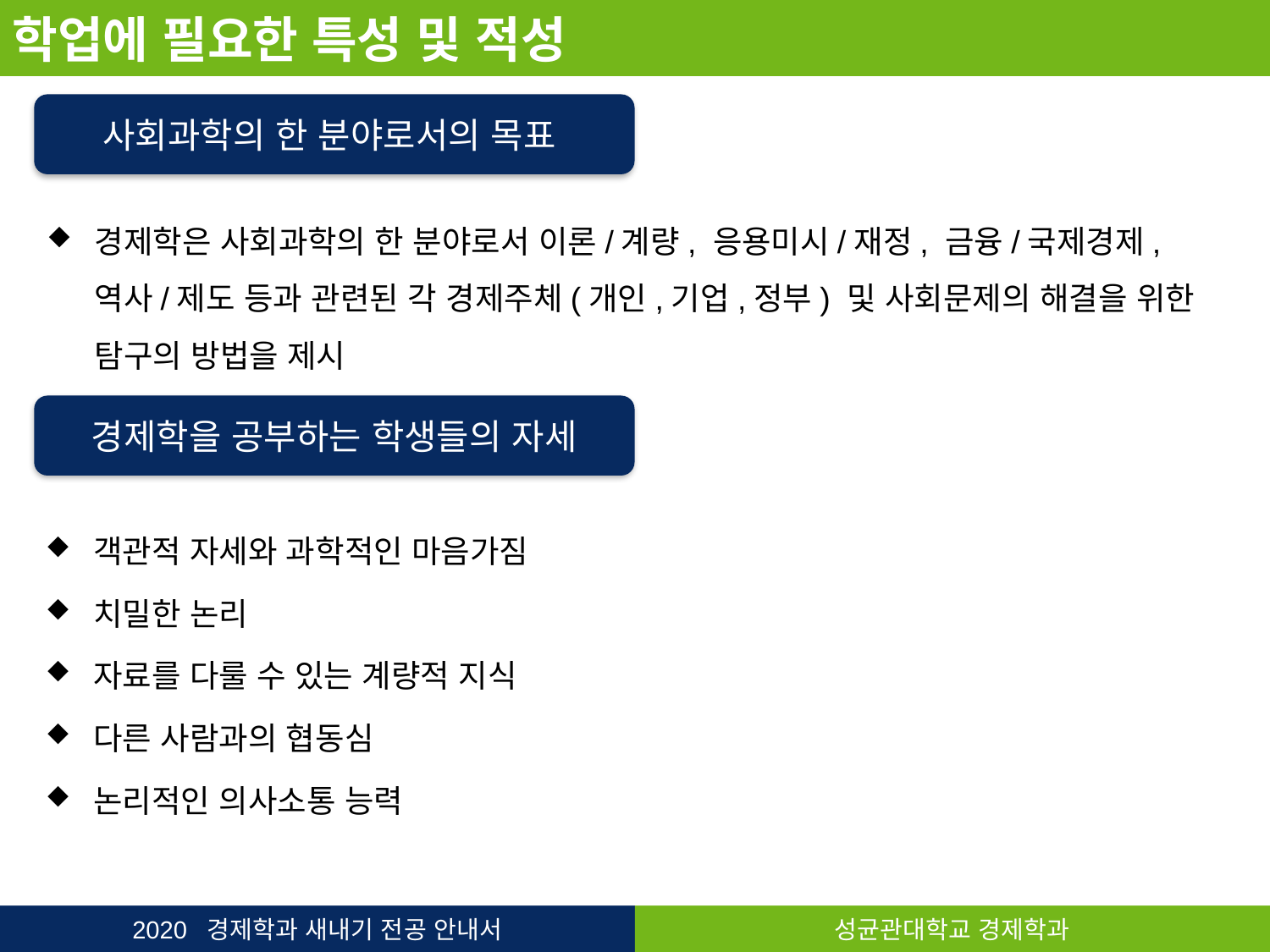

학업에 필요한 특성 및 적성
사회과학의 한 분야로서의 목표
경제학은 사회과학의 한 분야로서 이론/계량, 응용미시/재정, 금융/국제경제, 역사/제도 등과 관련된 각 경제주체(개인,기업,정부) 및 사회문제의 해결을 위한 탐구의 방법을 제시
경제학을 공부하는 학생들의 자세
객관적 자세와 과학적인 마음가짐
치밀한 논리
자료를 다룰 수 있는 계량적 지식
다른 사람과의 협동심
논리적인 의사소통 능력